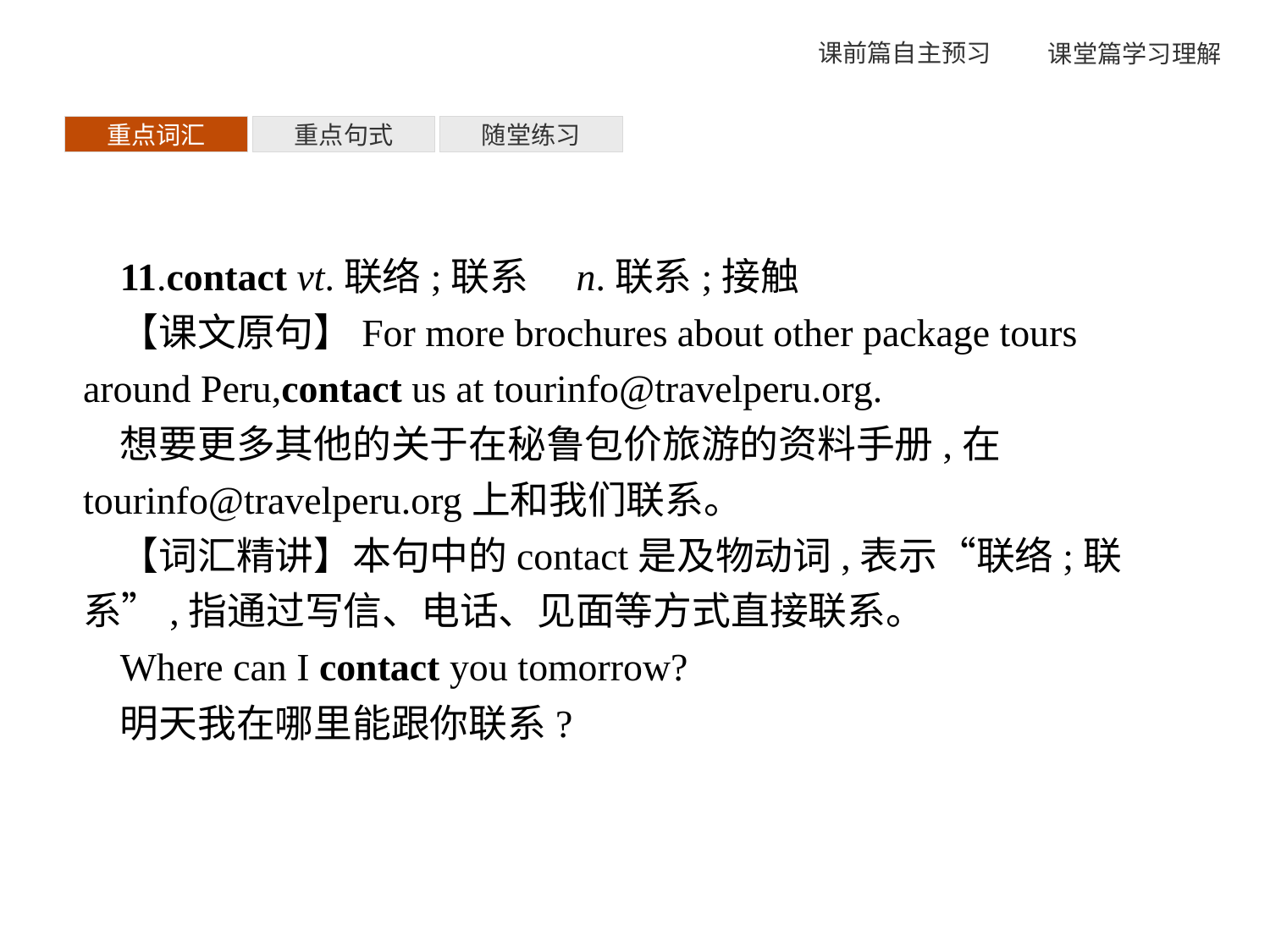

重点词汇
重点句式
随堂练习
11.contact vt.联络;联系　n.联系;接触
【课文原句】For more brochures about other package tours around Peru,contact us at tourinfo@travelperu.org.
想要更多其他的关于在秘鲁包价旅游的资料手册,在tourinfo@travelperu.org上和我们联系。
【词汇精讲】本句中的contact是及物动词,表示“联络;联系”,指通过写信、电话、见面等方式直接联系。
Where can I contact you tomorrow?
明天我在哪里能跟你联系?